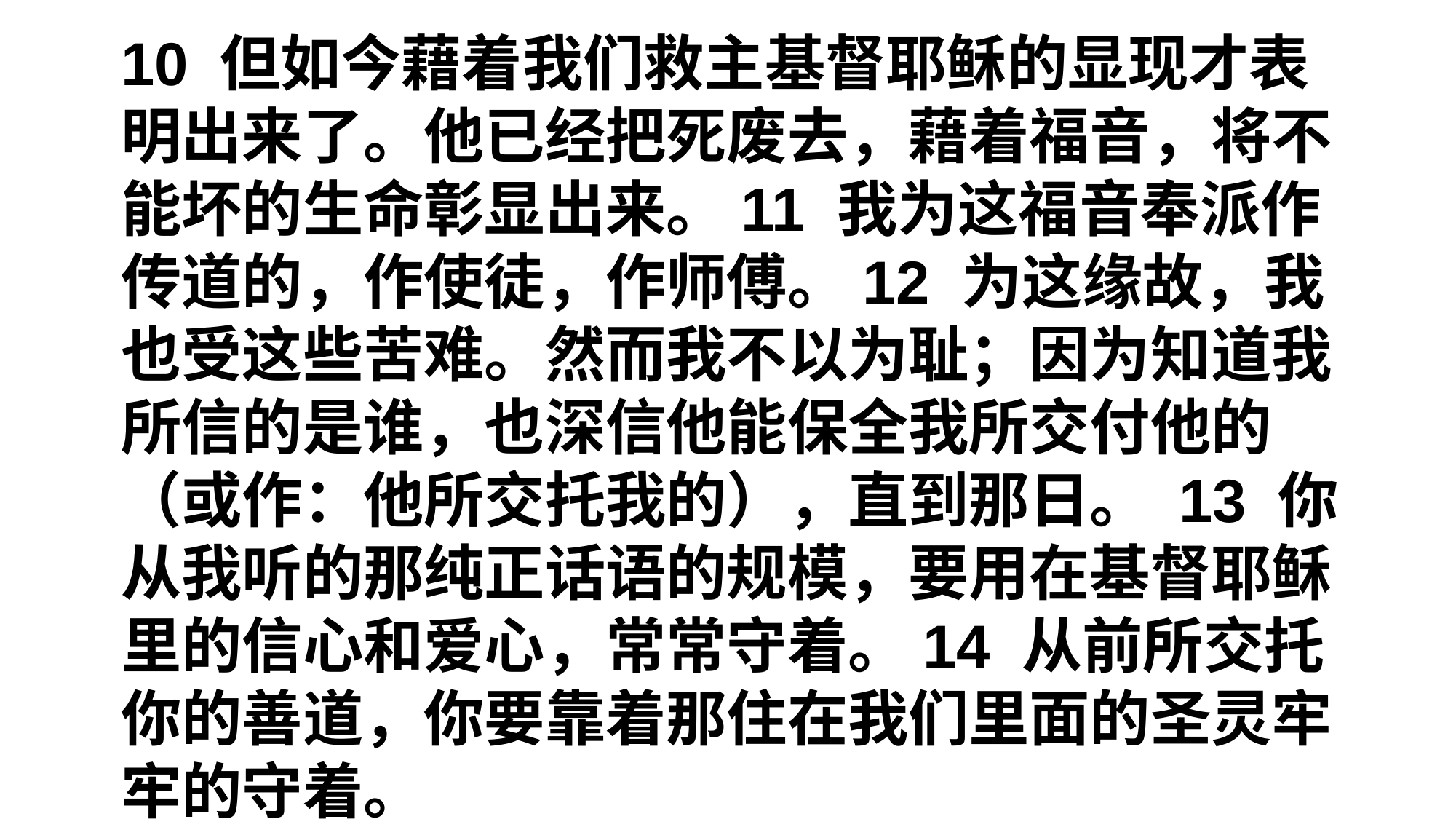

10 但如今藉着我们救主基督耶稣的显现才表明出来了。他已经把死废去，藉着福音，将不能坏的生命彰显出来。11 我为这福音奉派作传道的，作使徒，作师傅。12 为这缘故，我也受这些苦难。然而我不以为耻；因为知道我所信的是谁，也深信他能保全我所交付他的（或作：他所交托我的），直到那日。 13 你从我听的那纯正话语的规模，要用在基督耶稣里的信心和爱心，常常守着。14 从前所交托你的善道，你要靠着那住在我们里面的圣灵牢牢的守着。